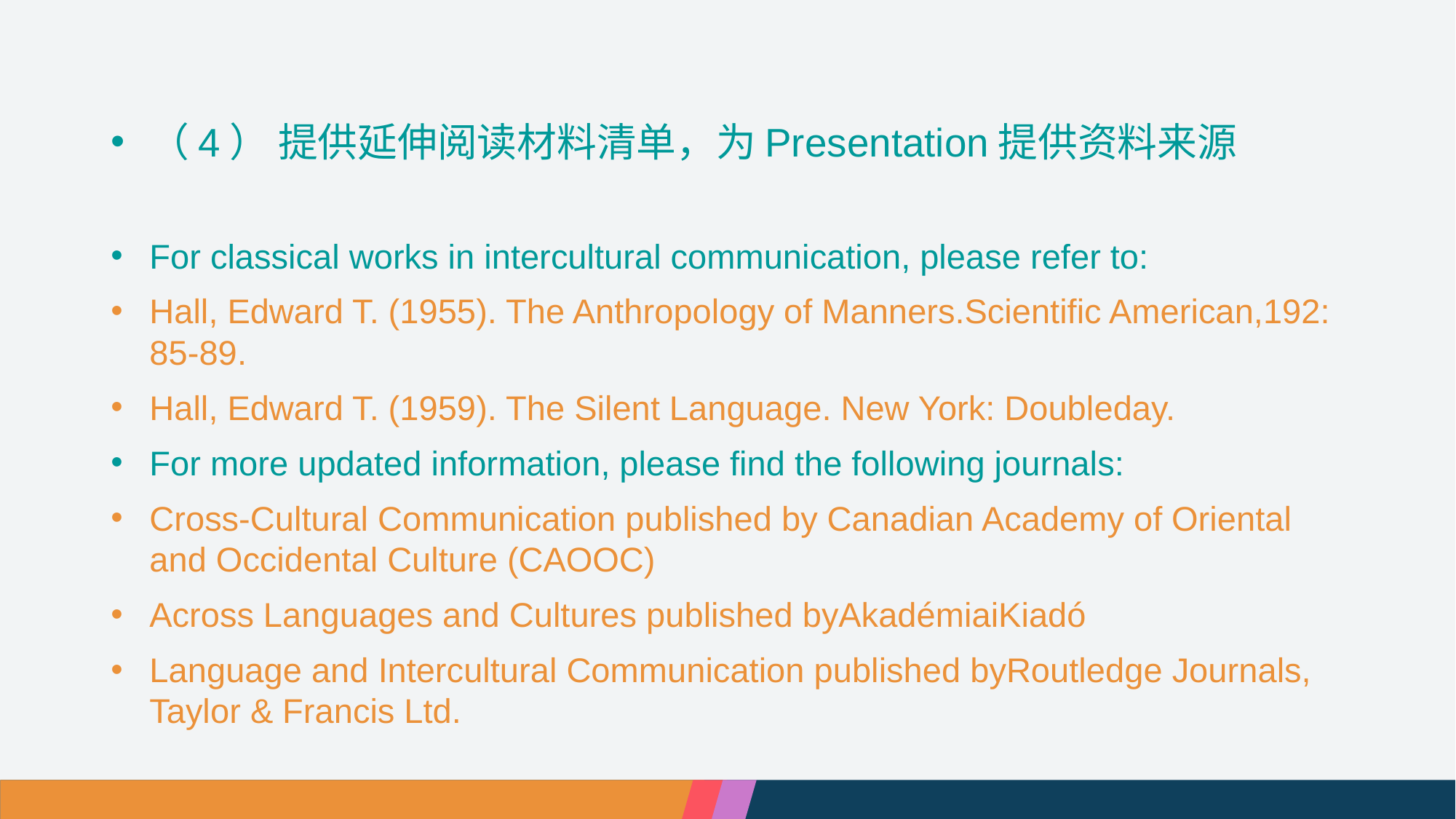

（4） 提供延伸阅读材料清单，为Presentation提供资料来源

For classical works in intercultural communication, please refer to:
Hall, Edward T. (1955). The Anthropology of Manners.Scientific American,192: 85-89.
Hall, Edward T. (1959). The Silent Language. New York: Doubleday.
For more updated information, please find the following journals:
Cross-Cultural Communication published by Canadian Academy of Oriental and Occidental Culture (CAOOC)
Across Languages and Cultures published byAkadémiaiKiadó
Language and Intercultural Communication published byRoutledge Journals, Taylor & Francis Ltd.